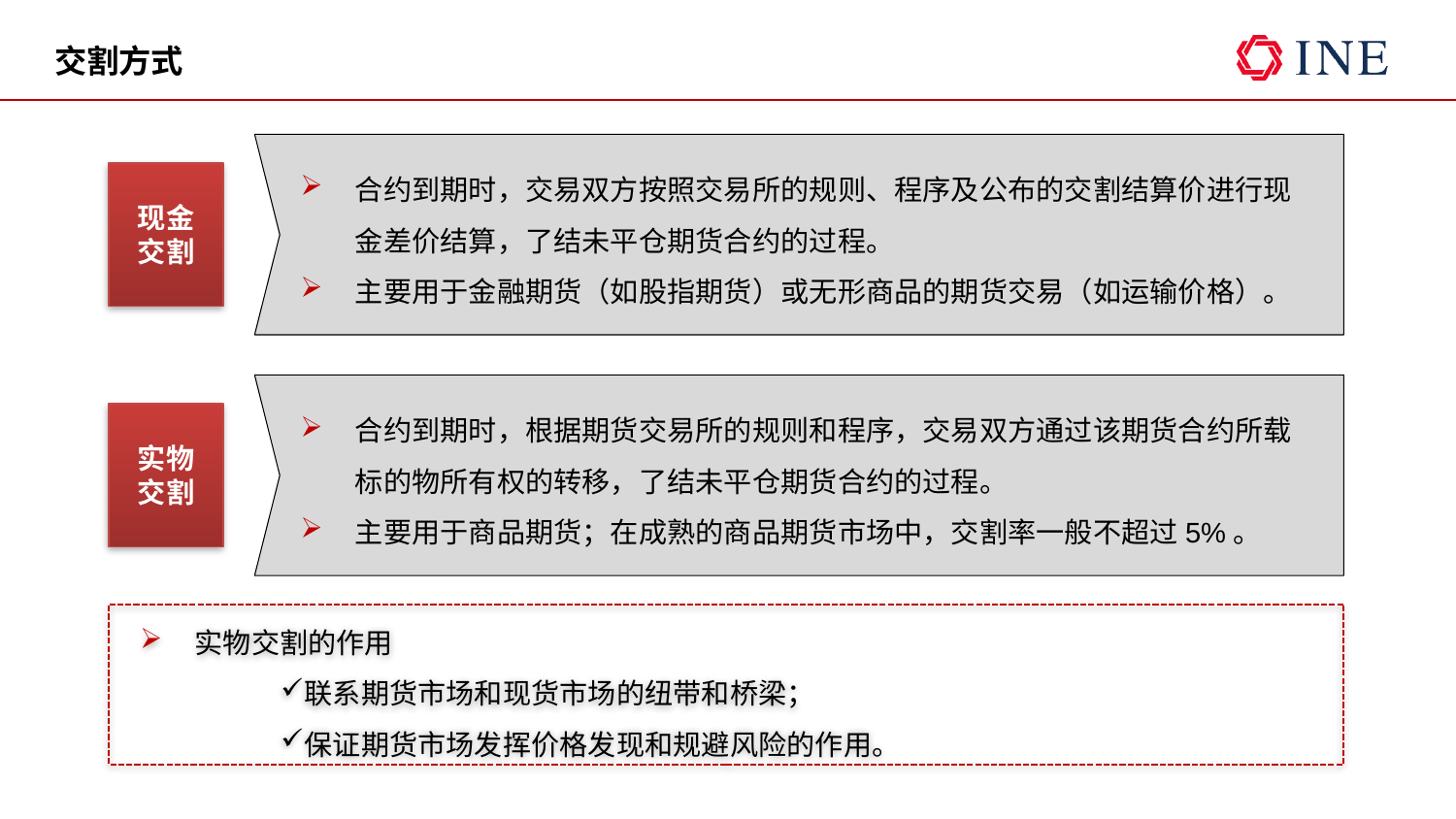

# 交割方式
合约到期时，交易双方按照交易所的规则、程序及公布的交割结算价进行现金差价结算，了结未平仓期货合约的过程。
主要用于金融期货（如股指期货）或无形商品的期货交易（如运输价格）。
现金
交割
合约到期时，根据期货交易所的规则和程序，交易双方通过该期货合约所载标的物所有权的转移，了结未平仓期货合约的过程。
主要用于商品期货；在成熟的商品期货市场中，交割率一般不超过5%。
实物
交割
实物交割的作用
联系期货市场和现货市场的纽带和桥梁；
保证期货市场发挥价格发现和规避风险的作用。